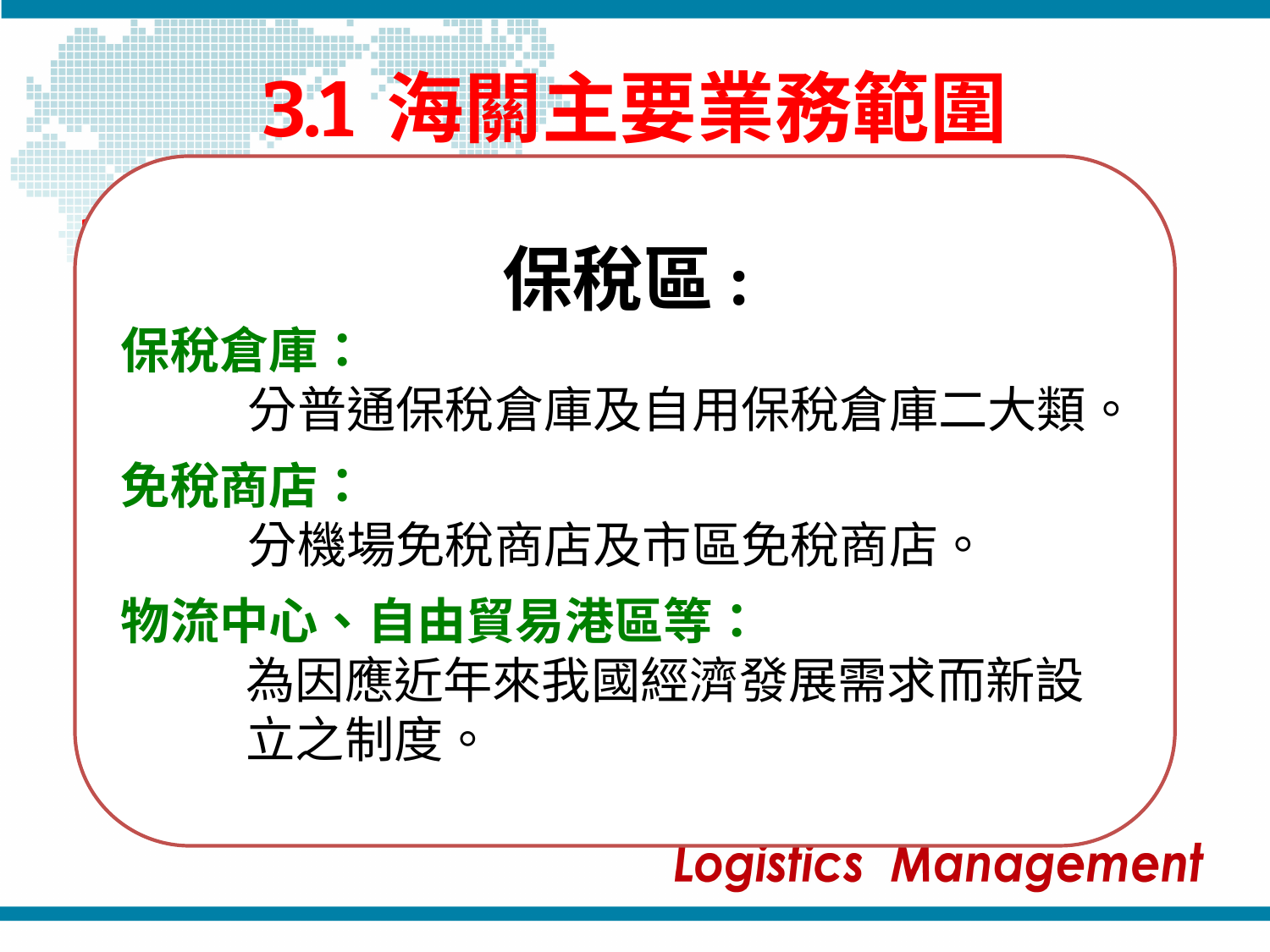

# 3.1 海關主要業務範圍
保稅區:
保稅倉庫：
	分普通保稅倉庫及自用保稅倉庫二大類。

免稅商店：
	分機場免稅商店及市區免稅商店。

物流中心、自由貿易港區等：
	為因應近年來我國經濟發展需求而新設立之制度。
關稅稽徵

查輯走私
凡貨物進出國境，有規避檢查、偷漏關稅或逃避管制，不向海關申報、或申報不實， 都屬於走私行為。

保稅業務
保稅區之原料，不必繳關稅，等加工為成品外銷後，再按實際數量予以銷帳。